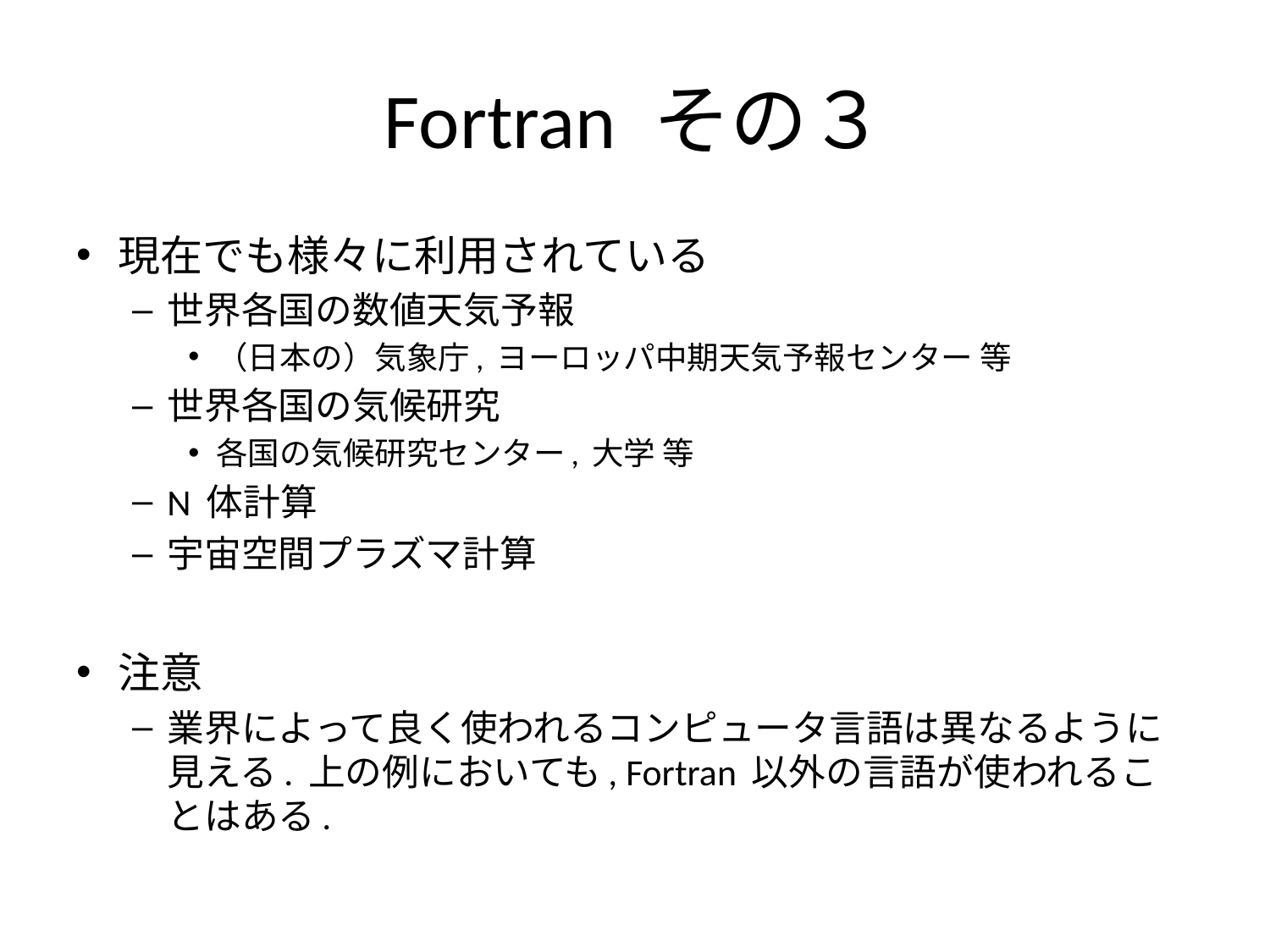

# Fortran その３
現在でも様々に利用されている
世界各国の数値天気予報
（日本の）気象庁, ヨーロッパ中期天気予報センター 等
世界各国の気候研究
各国の気候研究センター, 大学 等
N 体計算
宇宙空間プラズマ計算

注意
業界によって良く使われるコンピュータ言語は異なるように見える. 上の例においても, Fortran 以外の言語が使われることはある.